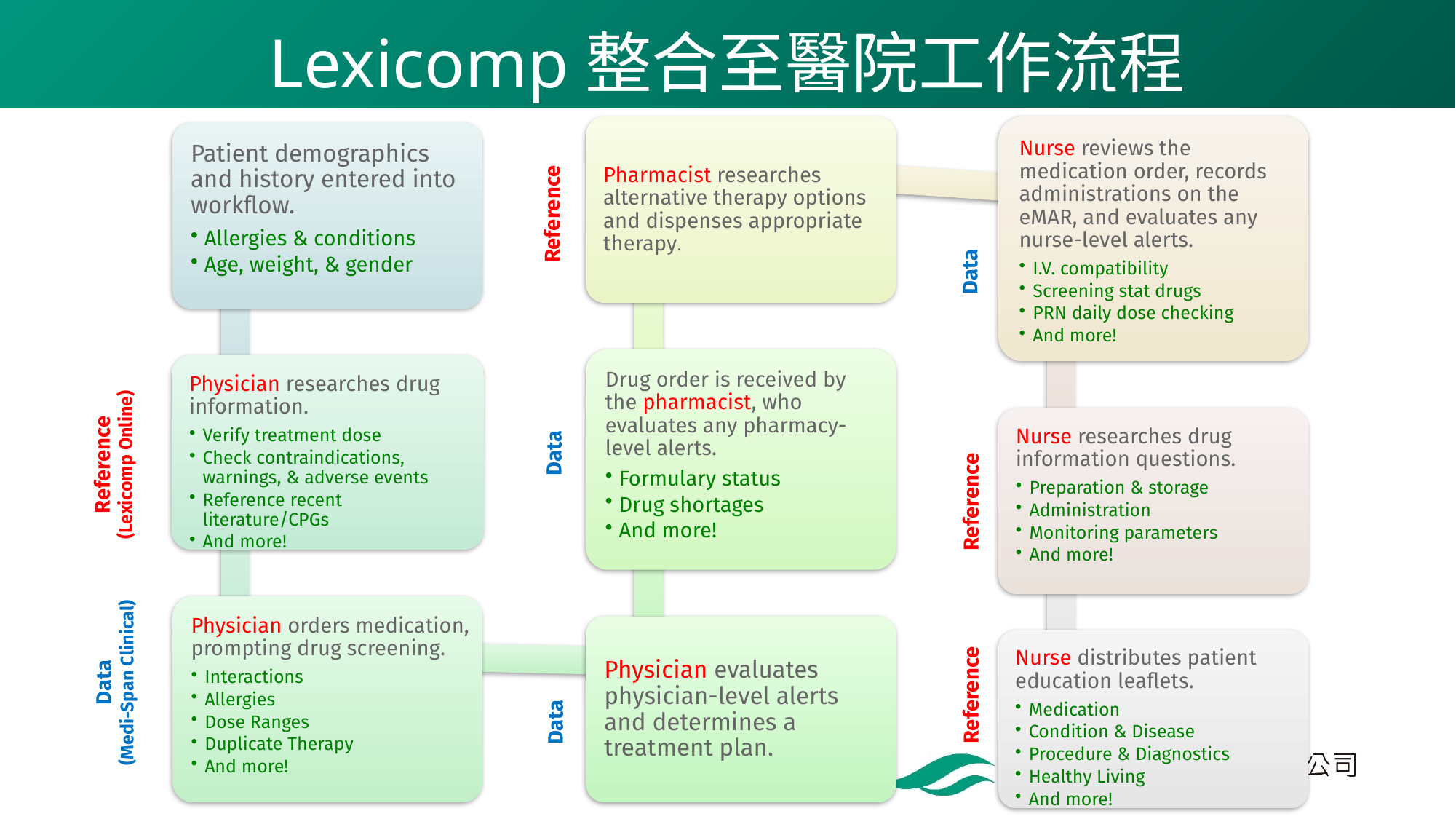

# Lexicomp整合至醫院工作流程
Patient demographics and history entered into workflow.
Allergies & conditions
Age, weight, & gender
Physician researches drug information.
Verify treatment dose
Check contraindications, warnings, & adverse events
Reference recent literature/CPGs
And more!
Physician orders medication, prompting drug screening.
Interactions
Allergies
Dose Ranges
Duplicate Therapy
And more!
Physician evaluates physician-level alerts and determines a treatment plan.
Drug order is received by the pharmacist, who evaluates any pharmacy-level alerts.
Formulary status
Drug shortages
And more!
Pharmacist researches alternative therapy options and dispenses appropriate therapy.
Nurse reviews the medication order, records administrations on the eMAR, and evaluates any nurse-level alerts.
I.V. compatibility
Screening stat drugs
PRN daily dose checking
And more!
Nurse researches drug information questions.
Preparation & storage
Administration
Monitoring parameters
And more!

Nurse distributes patient education leaflets.
Medication
Condition & Disease
Procedure & Diagnostics
Healthy Living
And more!

Reference
Data
Data
Reference
(Lexicomp Online)
Reference
Data
(Medi-Span Clinical)
Reference
Data